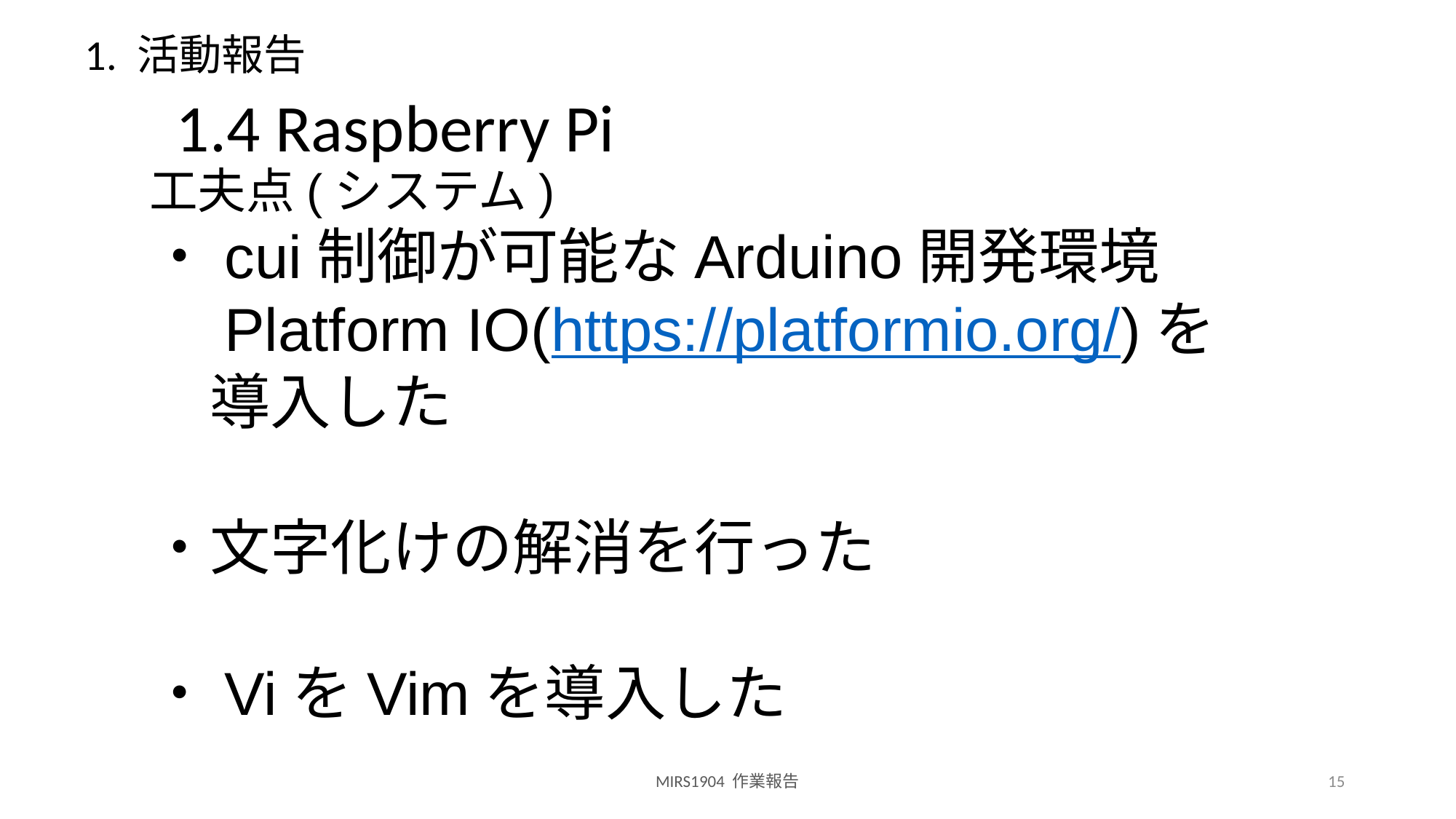

# 1. 活動報告
1.4 Raspberry Pi
工夫点(システム)
・cui制御が可能なArduino開発環境
　Platform IO(https://platformio.org/)を
　導入した

・文字化けの解消を行った

・ViをVimを導入した
MIRS1904 作業報告
15